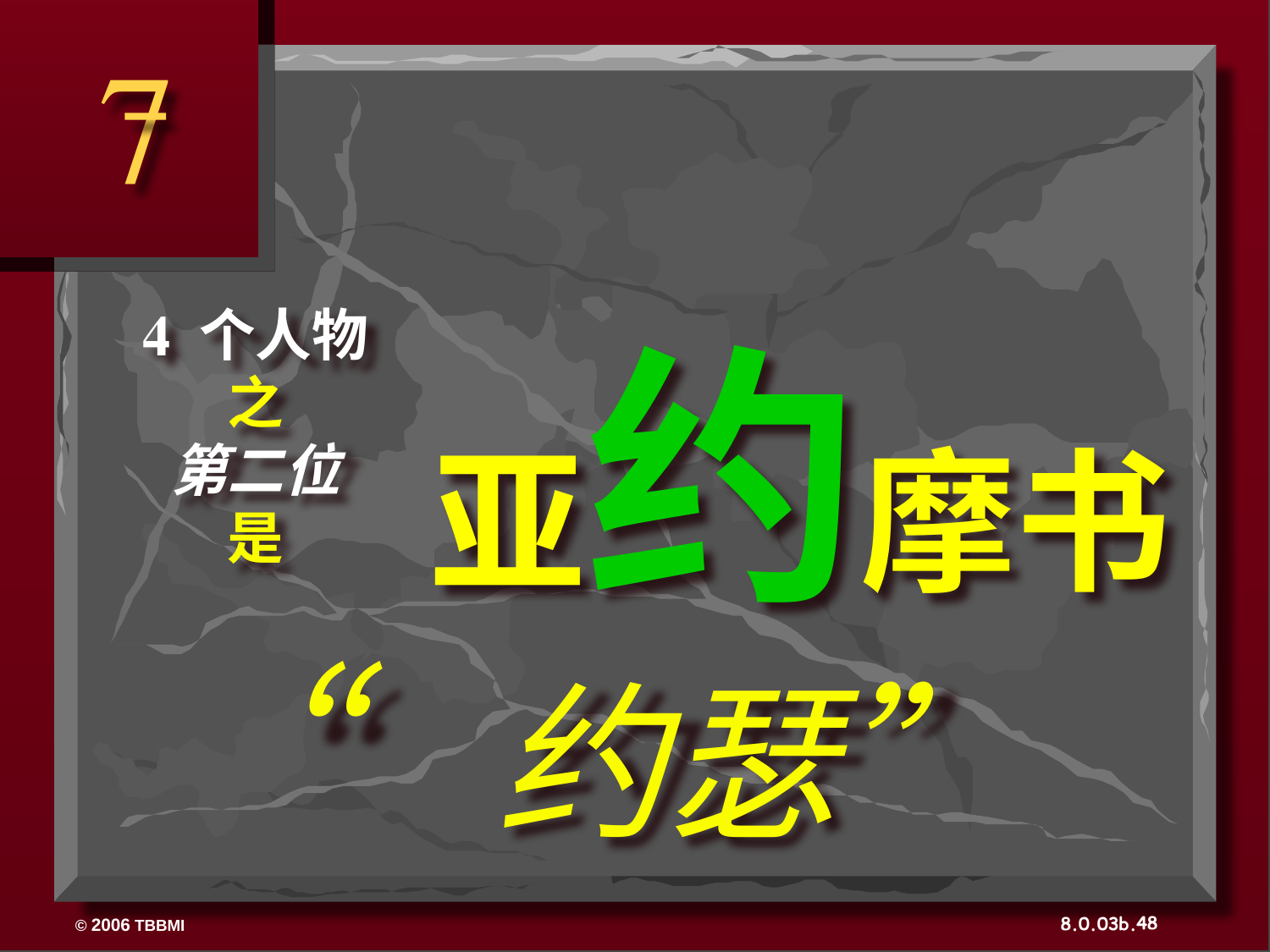

7

4 个人物
之
第二位
是
亚约摩书
“约瑟”

48